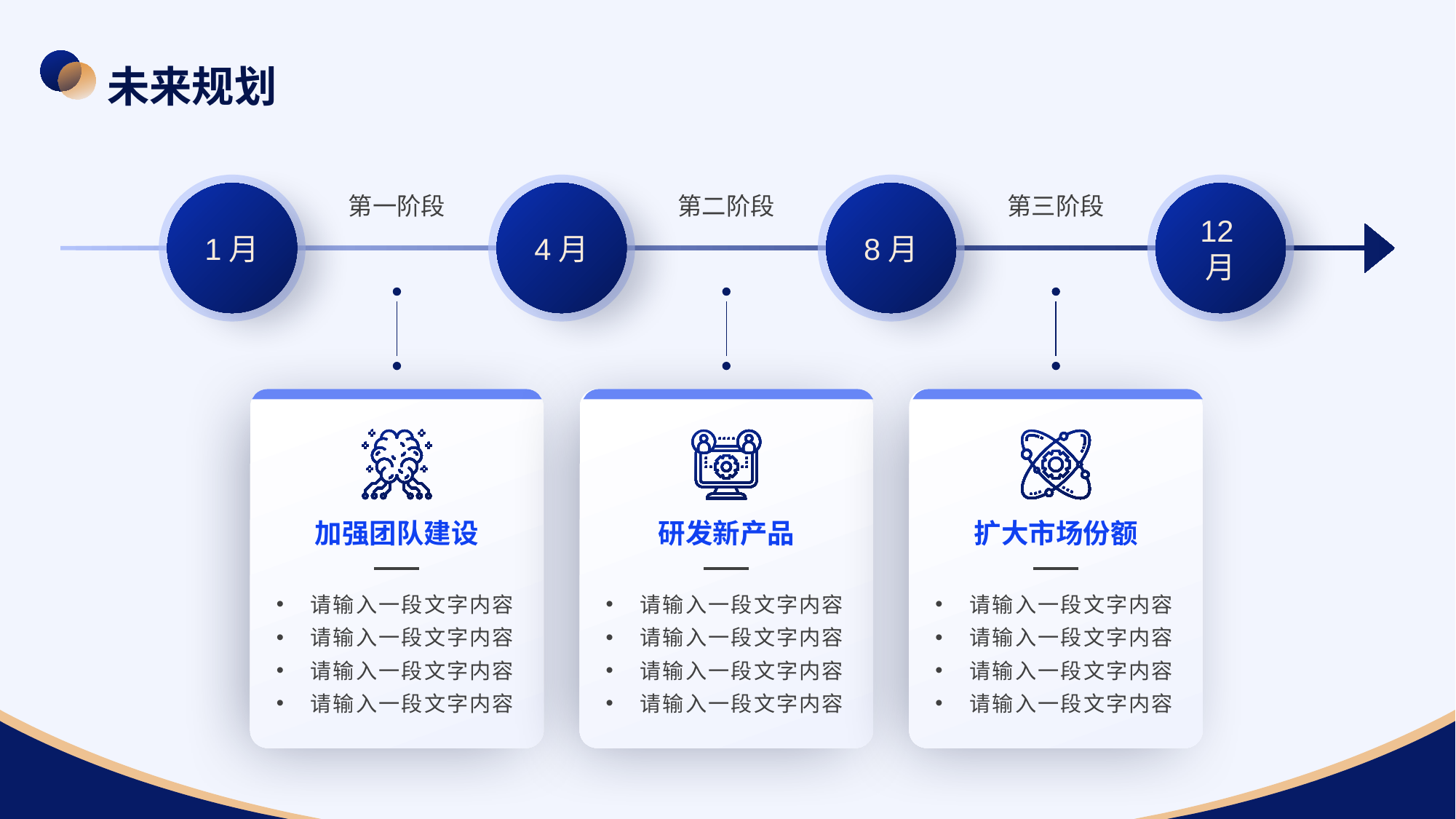

未来规划

1月
4月
8月
12月
1月
4月
8月
12月
第一阶段
第二阶段
第三阶段

加强团队建设
研发新产品
扩大市场份额
请输入一段文字内容
请输入一段文字内容
请输入一段文字内容
请输入一段文字内容
请输入一段文字内容
请输入一段文字内容
请输入一段文字内容
请输入一段文字内容
请输入一段文字内容
请输入一段文字内容
请输入一段文字内容
请输入一段文字内容